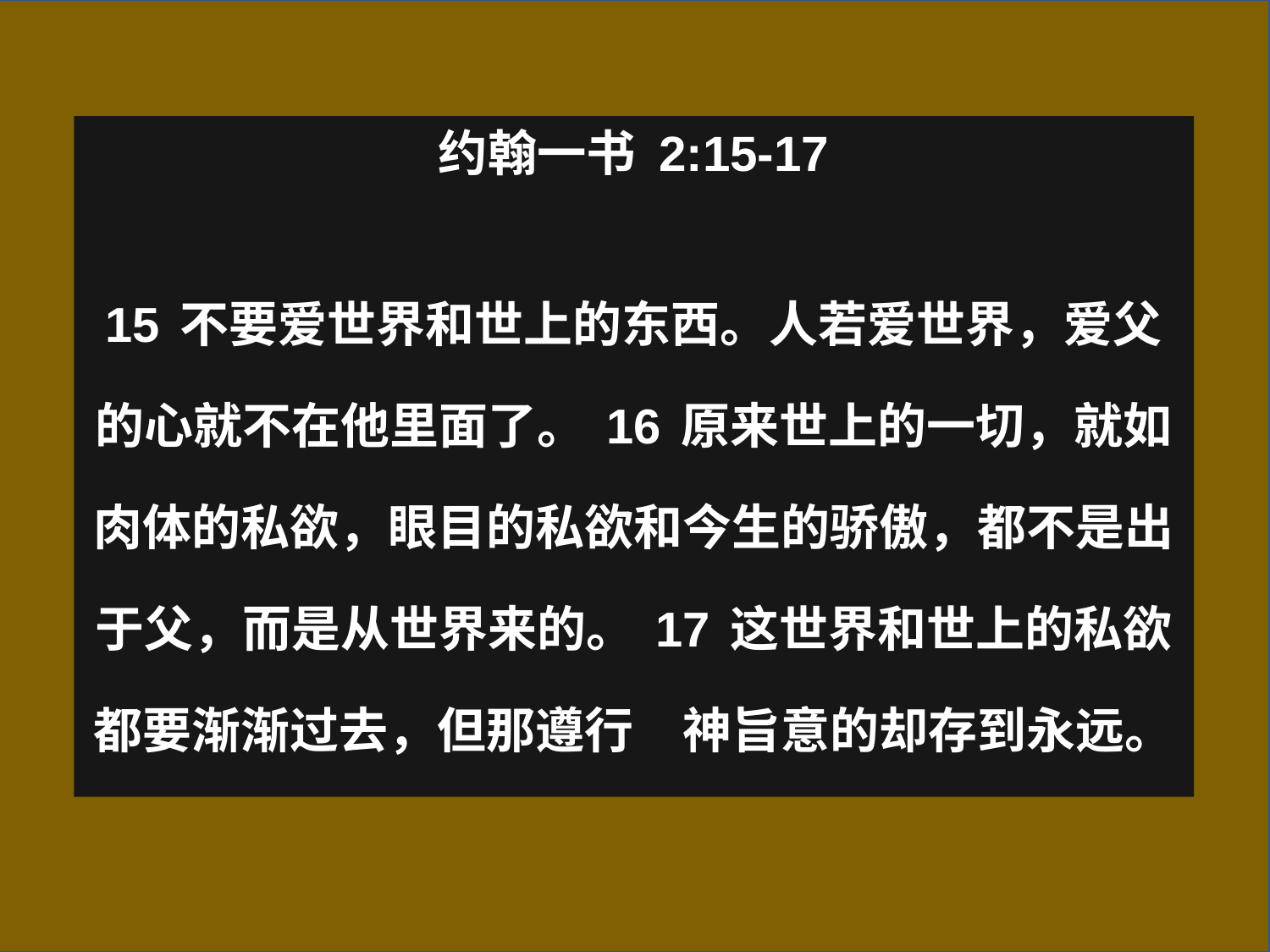

约翰一书 2:15-17

15不要爱世界和世上的东西。人若爱世界，爱父的心就不在他里面了。16原来世上的一切，就如肉体的私欲，眼目的私欲和今生的骄傲，都不是出于父，而是从世界来的。17这世界和世上的私欲都要渐渐过去，但那遵行　神旨意的却存到永远。